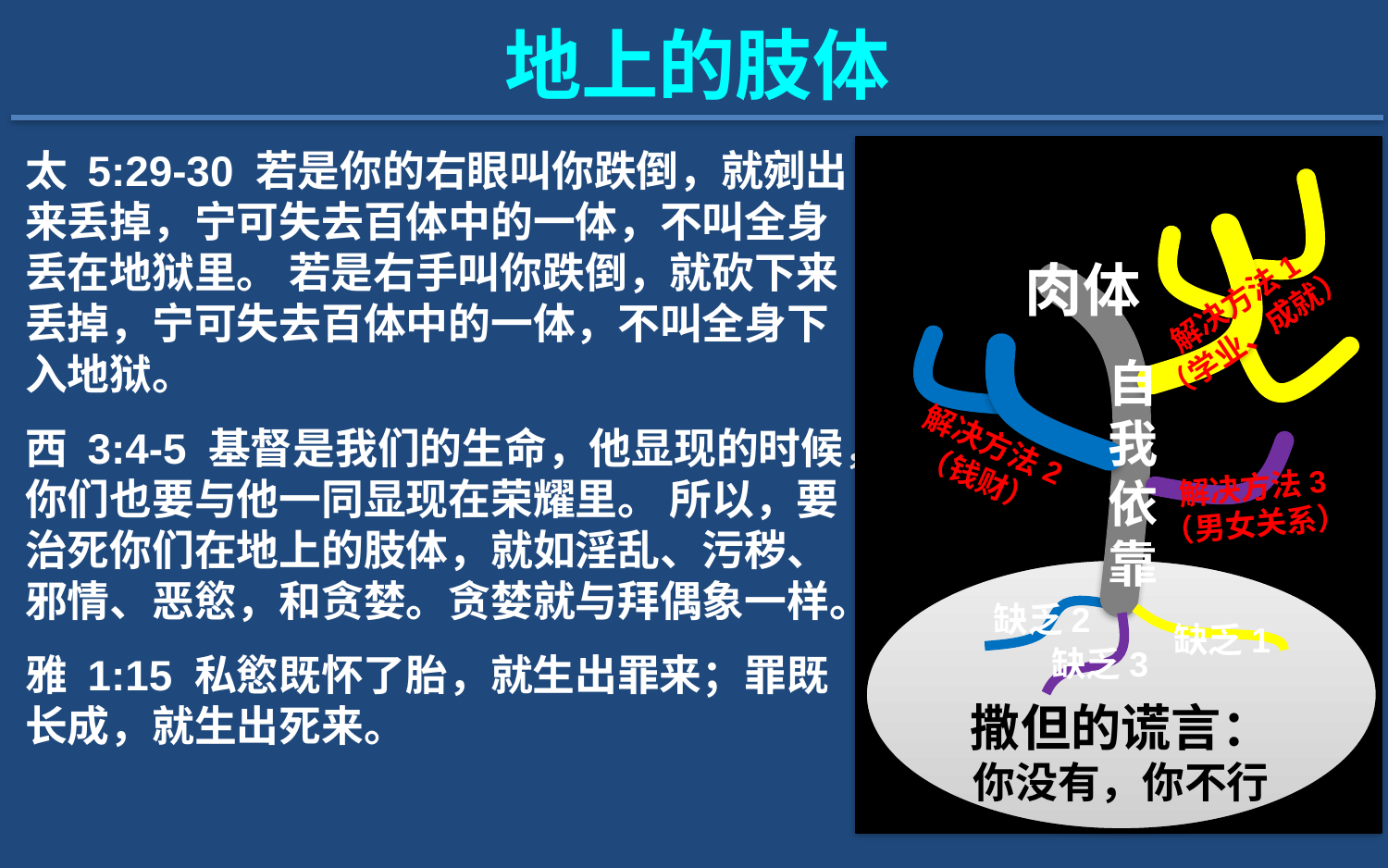

地上的肢体

太 5:29-30 若是你的右眼叫你跌倒，就剜出来丢掉，宁可失去百体中的一体，不叫全身丢在地狱里。 若是右手叫你跌倒，就砍下来丢掉，宁可失去百体中的一体，不叫全身下入地狱。
西 3:4-5 基督是我们的生命，他显现的时候，你们也要与他一同显现在荣耀里。 所以，要治死你们在地上的肢体，就如淫乱、污秽、邪情、恶慾，和贪婪。贪婪就与拜偶象一样。
雅 1:15 私慾既怀了胎，就生出罪来；罪既长成，就生出死来。

肉体

解决方法1
（学业、成就）

自我
依靠

解决方法2
（钱财）
解决方法3
（男女关系）

缺乏2
缺乏1
缺乏3
撒但的谎言：
你没有，你不行